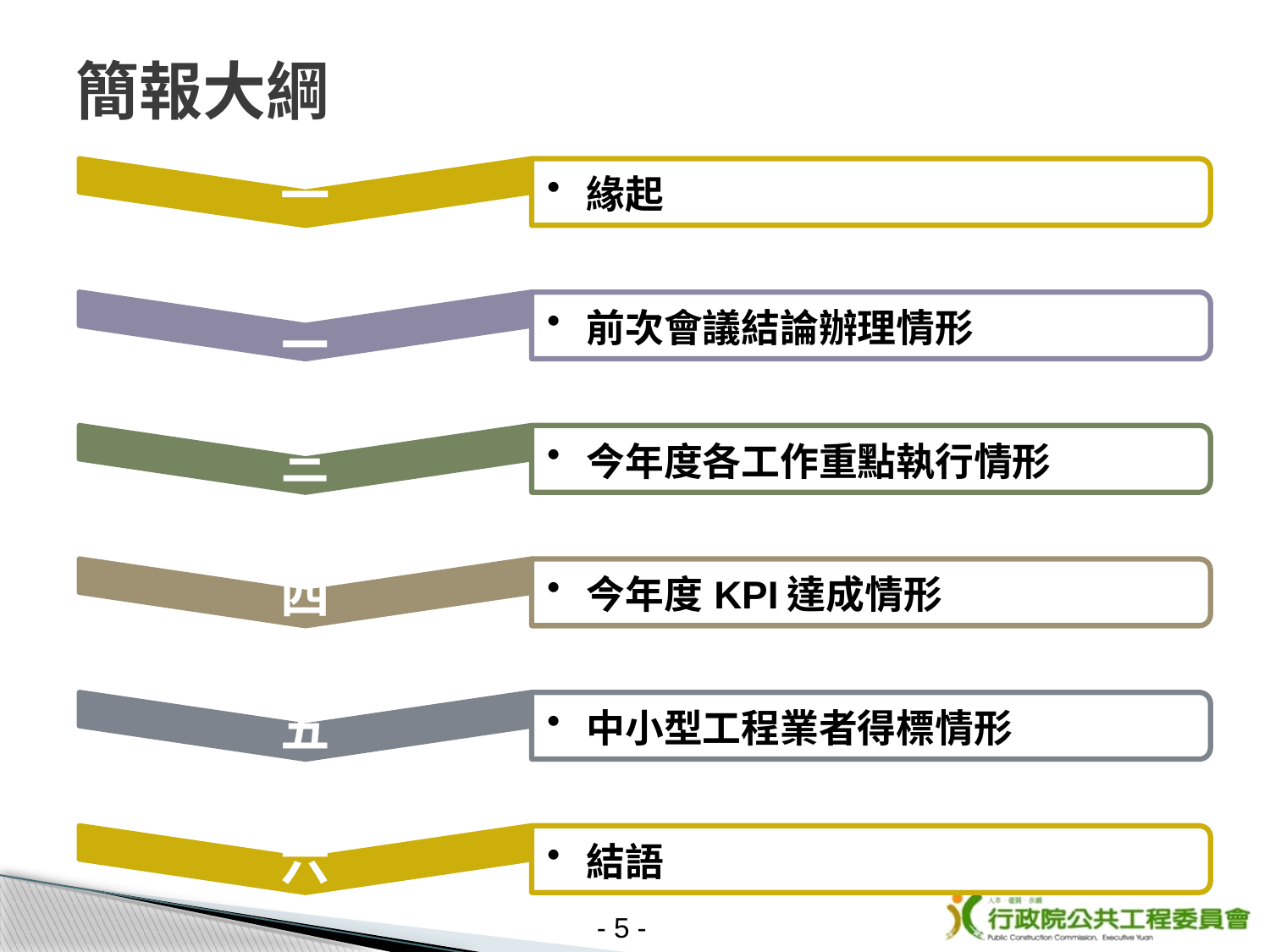

# 簡報大綱
一
二
四
三
緣起
前次會議結論辦理情形
今年度各工作重點執行情形
結語
今年度KPI達成情形
五
中小型工程業者得標情形
六